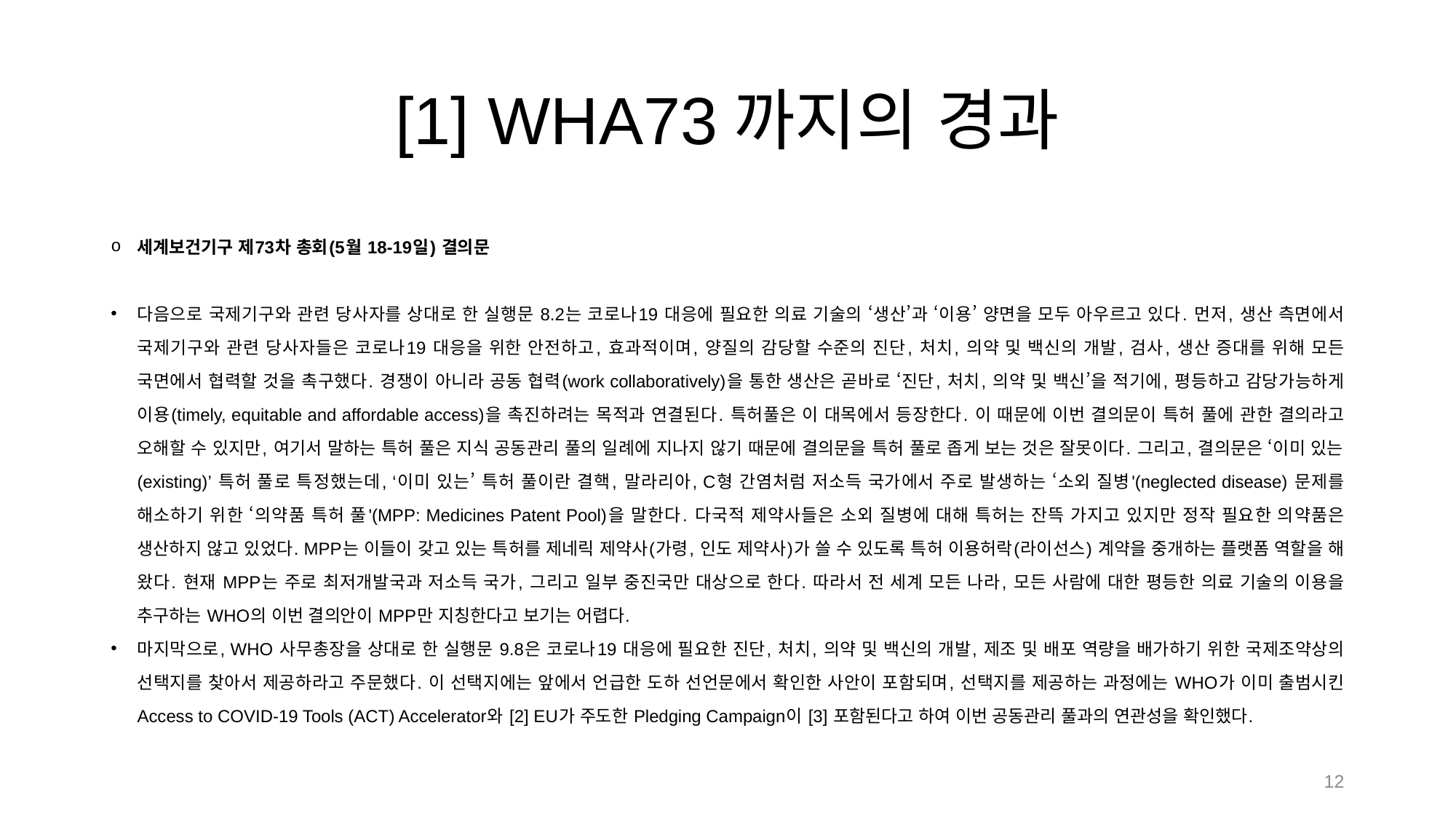

# [1] WHA73까지의 경과
세계보건기구 제73차 총회(5월 18-19일) 결의문

다음으로 국제기구와 관련 당사자를 상대로 한 실행문 8.2는 코로나19 대응에 필요한 의료 기술의 ‘생산’과 ‘이용’ 양면을 모두 아우르고 있다. 먼저, 생산 측면에서 국제기구와 관련 당사자들은 코로나19 대응을 위한 안전하고, 효과적이며, 양질의 감당할 수준의 진단, 처치, 의약 및 백신의 개발, 검사, 생산 증대를 위해 모든 국면에서 협력할 것을 촉구했다. 경쟁이 아니라 공동 협력(work collaboratively)을 통한 생산은 곧바로 ‘진단, 처치, 의약 및 백신’을 적기에, 평등하고 감당가능하게 이용(timely, equitable and affordable access)을 촉진하려는 목적과 연결된다. 특허풀은 이 대목에서 등장한다. 이 때문에 이번 결의문이 특허 풀에 관한 결의라고 오해할 수 있지만, 여기서 말하는 특허 풀은 지식 공동관리 풀의 일례에 지나지 않기 때문에 결의문을 특허 풀로 좁게 보는 것은 잘못이다. 그리고, 결의문은 ‘이미 있는(existing)’ 특허 풀로 특정했는데, ‘이미 있는’ 특허 풀이란 결핵, 말라리아, C형 간염처럼 저소득 국가에서 주로 발생하는 ‘소외 질병'(neglected disease) 문제를 해소하기 위한 ‘의약품 특허 풀'(MPP: Medicines Patent Pool)을 말한다. 다국적 제약사들은 소외 질병에 대해 특허는 잔뜩 가지고 있지만 정작 필요한 의약품은 생산하지 않고 있었다. MPP는 이들이 갖고 있는 특허를 제네릭 제약사(가령, 인도 제약사)가 쓸 수 있도록 특허 이용허락(라이선스) 계약을 중개하는 플랫폼 역할을 해 왔다. 현재 MPP는 주로 최저개발국과 저소득 국가, 그리고 일부 중진국만 대상으로 한다. 따라서 전 세계 모든 나라, 모든 사람에 대한 평등한 의료 기술의 이용을 추구하는 WHO의 이번 결의안이 MPP만 지칭한다고 보기는 어렵다.
마지막으로, WHO 사무총장을 상대로 한 실행문 9.8은 코로나19 대응에 필요한 진단, 처치, 의약 및 백신의 개발, 제조 및 배포 역량을 배가하기 위한 국제조약상의 선택지를 찾아서 제공하라고 주문했다. 이 선택지에는 앞에서 언급한 도하 선언문에서 확인한 사안이 포함되며, 선택지를 제공하는 과정에는 WHO가 이미 출범시킨 Access to COVID-19 Tools (ACT) Accelerator와 [2] EU가 주도한 Pledging Campaign이 [3] 포함된다고 하여 이번 공동관리 풀과의 연관성을 확인했다.

12